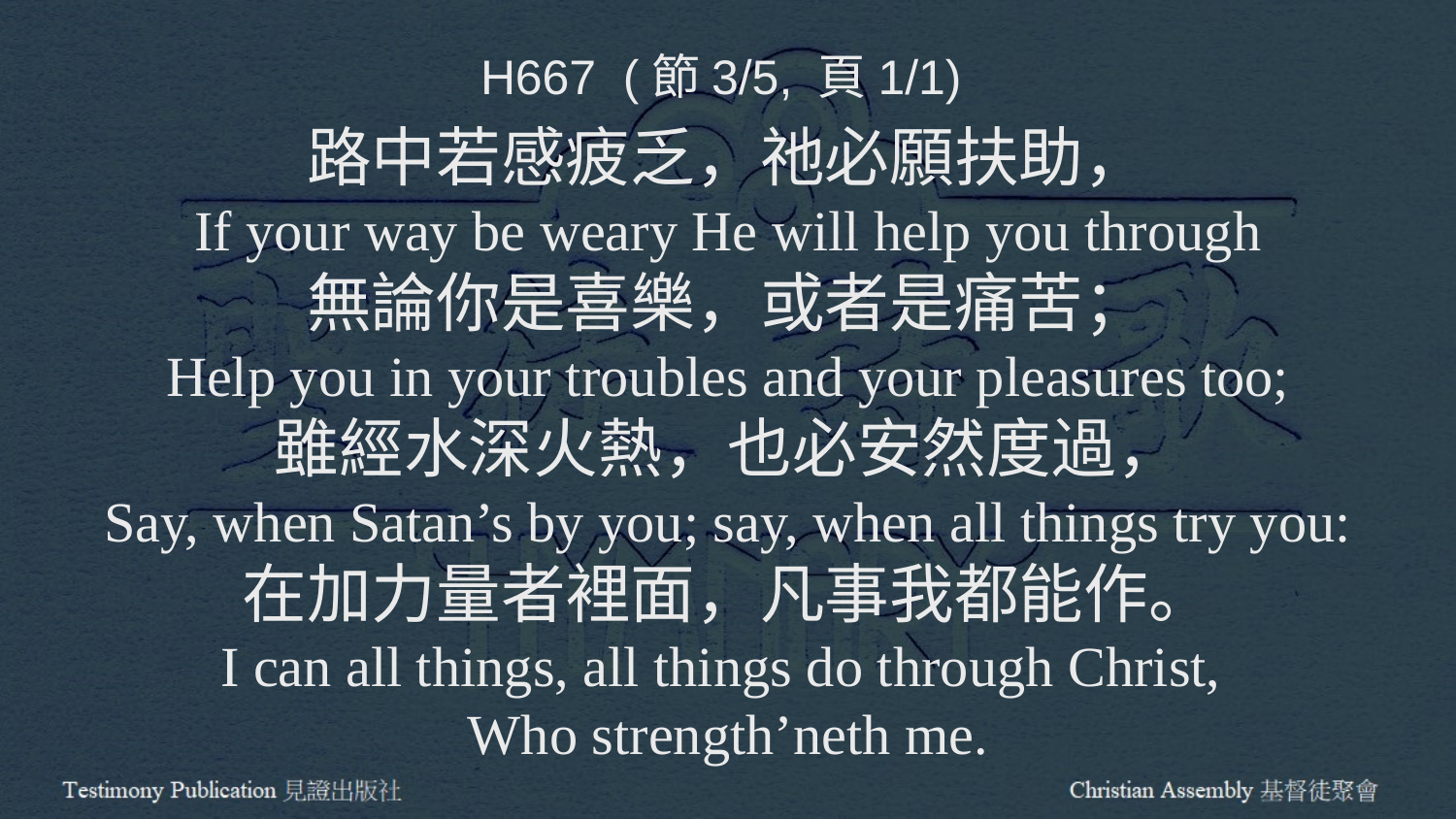

H667  (節3/5, 頁1/1)
路中若感疲乏，祂必願扶助，
If your way be weary He will help you through
無論你是喜樂，或者是痛苦；
Help you in your troubles and your pleasures too;
雖經水深火熱，也必安然度過，
Say, when Satan’s by you; say, when all things try you:
在加力量者裡面，凡事我都能作。
I can all things, all things do through Christ,
Who strength’neth me.